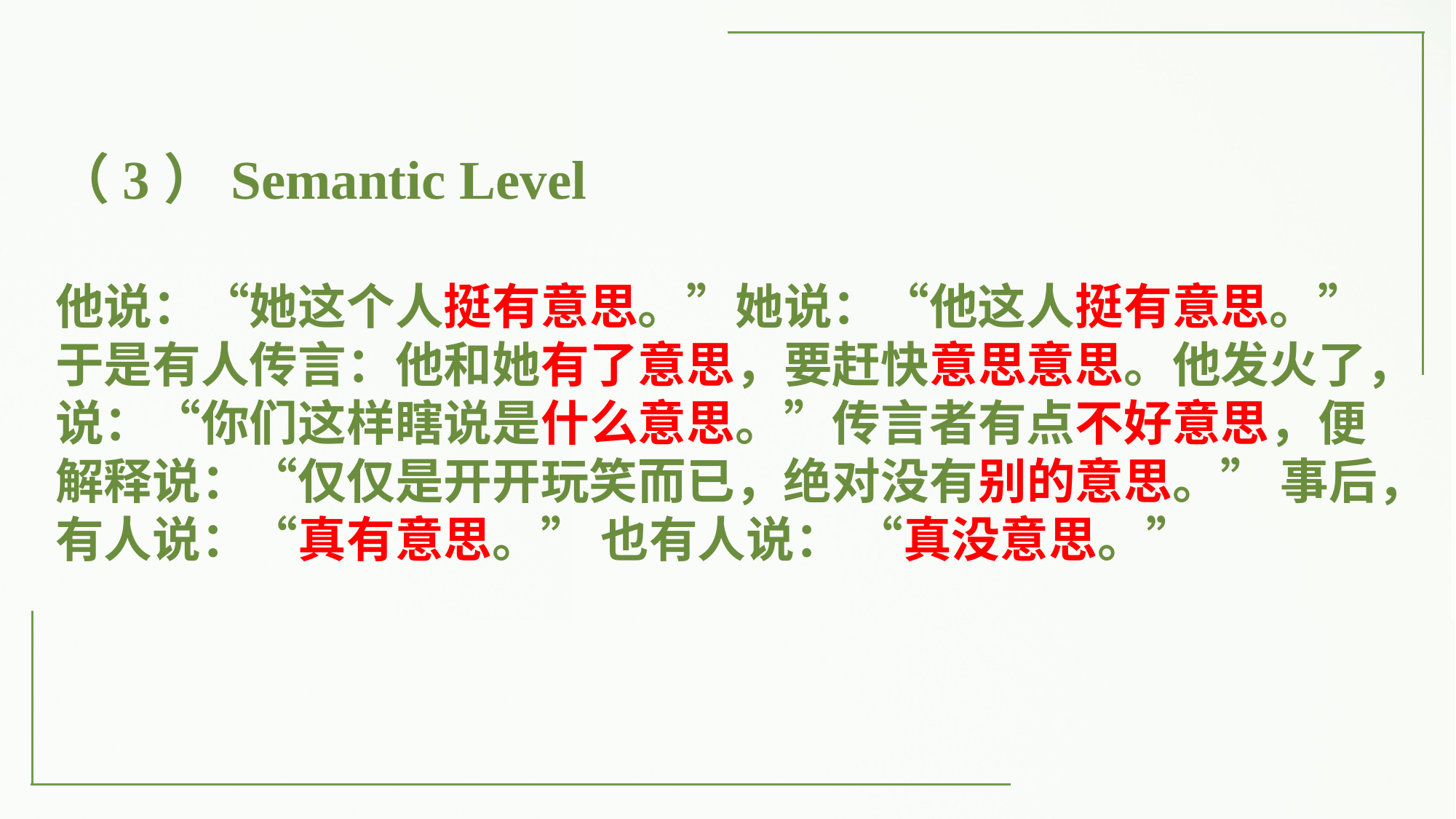

（3）Semantic Level

他说：“她这个人挺有意思。”她说：“他这人挺有意思。”于是有人传言：他和她有了意思，要赶快意思意思。他发火了，说：“你们这样瞎说是什么意思。”传言者有点不好意思，便解释说：“仅仅是开开玩笑而已，绝对没有别的意思。” 事后，有人说：“真有意思。” 也有人说： “真没意思。”